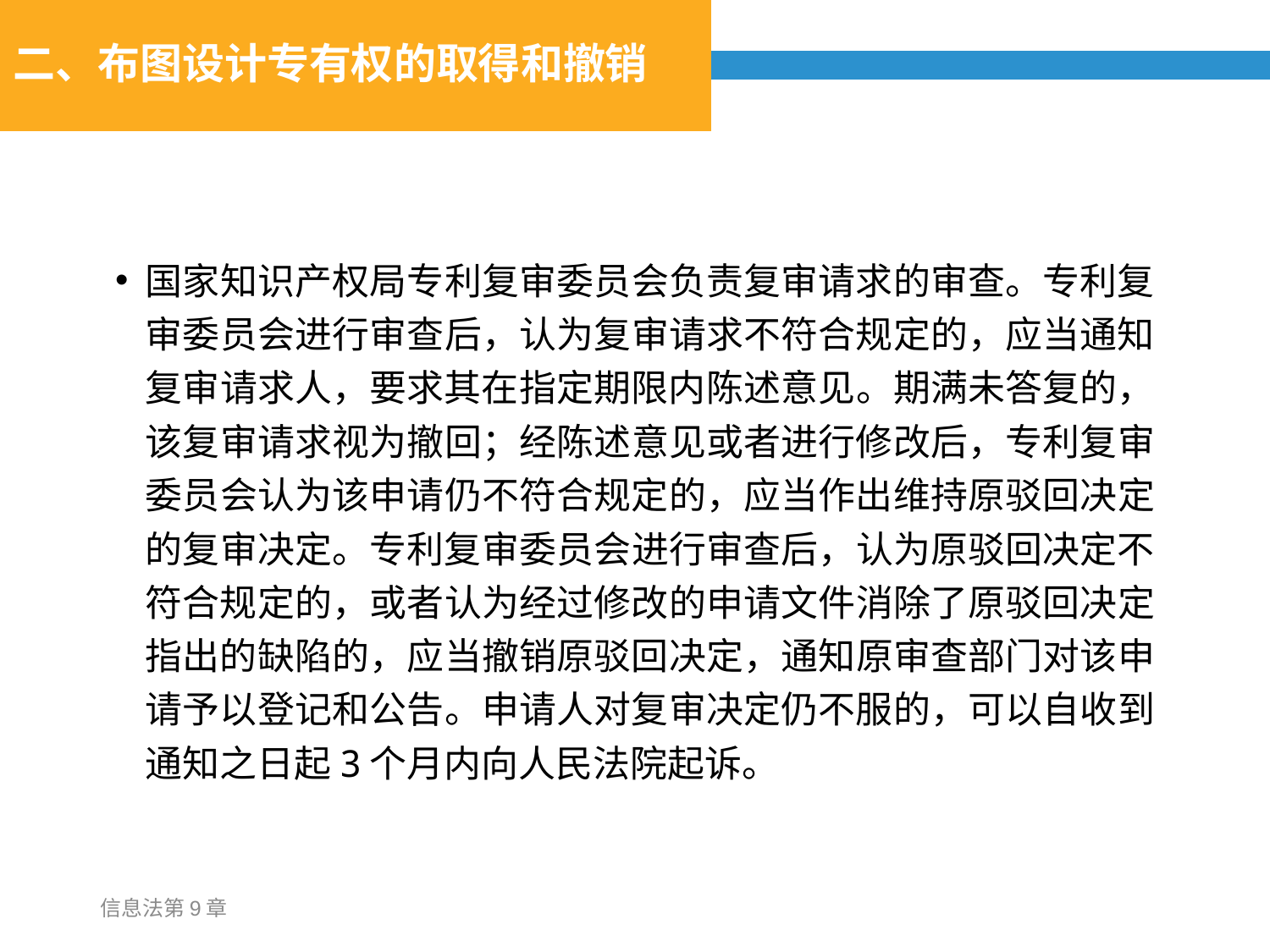

# 二、布图设计专有权的取得和撤销
国家知识产权局专利复审委员会负责复审请求的审查。专利复审委员会进行审查后，认为复审请求不符合规定的，应当通知复审请求人，要求其在指定期限内陈述意见。期满未答复的，该复审请求视为撤回；经陈述意见或者进行修改后，专利复审委员会认为该申请仍不符合规定的，应当作出维持原驳回决定的复审决定。专利复审委员会进行审查后，认为原驳回决定不符合规定的，或者认为经过修改的申请文件消除了原驳回决定指出的缺陷的，应当撤销原驳回决定，通知原审查部门对该申请予以登记和公告。申请人对复审决定仍不服的，可以自收到通知之日起3个月内向人民法院起诉。
信息法第9章